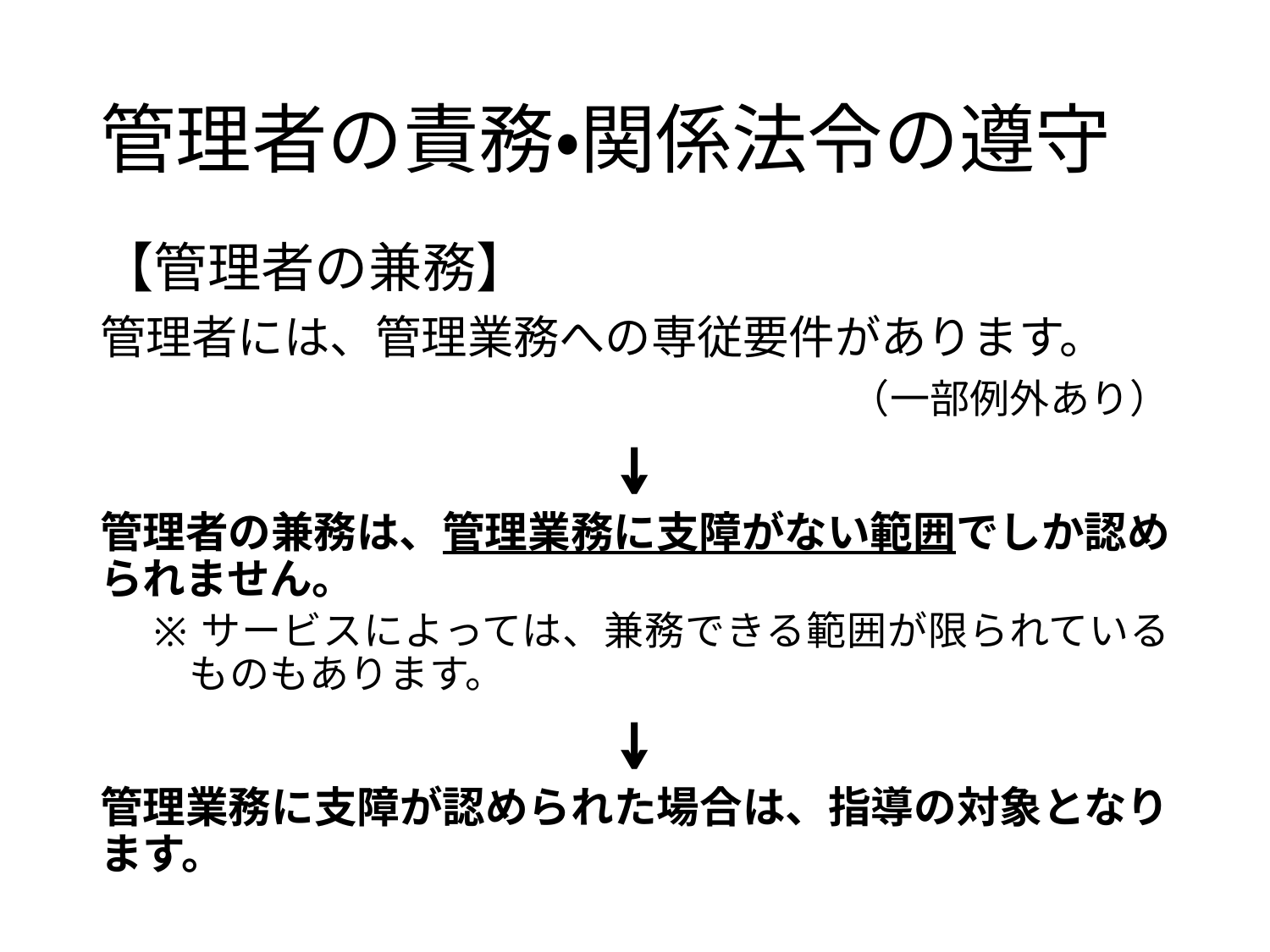

# 管理者の責務・関係法令の遵守
【管理者の兼務】
管理者には、管理業務への専従要件があります。
（一部例外あり）
↓
管理者の兼務は、管理業務に支障がない範囲でしか認められません。
サービスによっては、兼務できる範囲が限られているものもあります。
↓
管理業務に支障が認められた場合は、指導の対象となります。